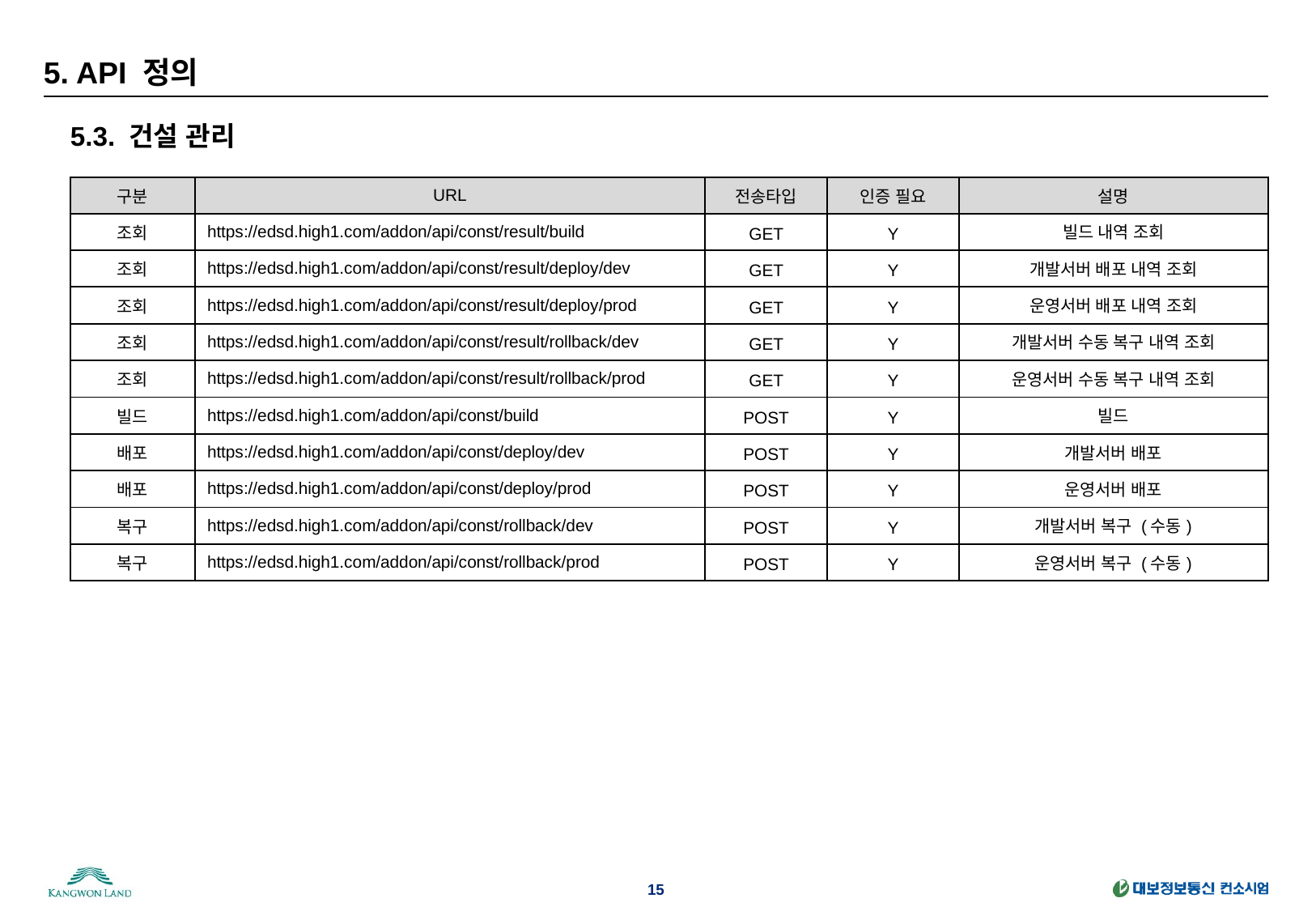

# 5. API 정의
5.3. 건설 관리
| 구분 | URL | 전송타입 | 인증 필요 | 설명 |
| --- | --- | --- | --- | --- |
| 조회 | https://edsd.high1.com/addon/api/const/result/build | GET | Y | 빌드 내역 조회 |
| 조회 | https://edsd.high1.com/addon/api/const/result/deploy/dev | GET | Y | 개발서버 배포 내역 조회 |
| 조회 | https://edsd.high1.com/addon/api/const/result/deploy/prod | GET | Y | 운영서버 배포 내역 조회 |
| 조회 | https://edsd.high1.com/addon/api/const/result/rollback/dev | GET | Y | 개발서버 수동 복구 내역 조회 |
| 조회 | https://edsd.high1.com/addon/api/const/result/rollback/prod | GET | Y | 운영서버 수동 복구 내역 조회 |
| 빌드 | https://edsd.high1.com/addon/api/const/build | POST | Y | 빌드 |
| 배포 | https://edsd.high1.com/addon/api/const/deploy/dev | POST | Y | 개발서버 배포 |
| 배포 | https://edsd.high1.com/addon/api/const/deploy/prod | POST | Y | 운영서버 배포 |
| 복구 | https://edsd.high1.com/addon/api/const/rollback/dev | POST | Y | 개발서버 복구 (수동) |
| 복구 | https://edsd.high1.com/addon/api/const/rollback/prod | POST | Y | 운영서버 복구 (수동) |
15